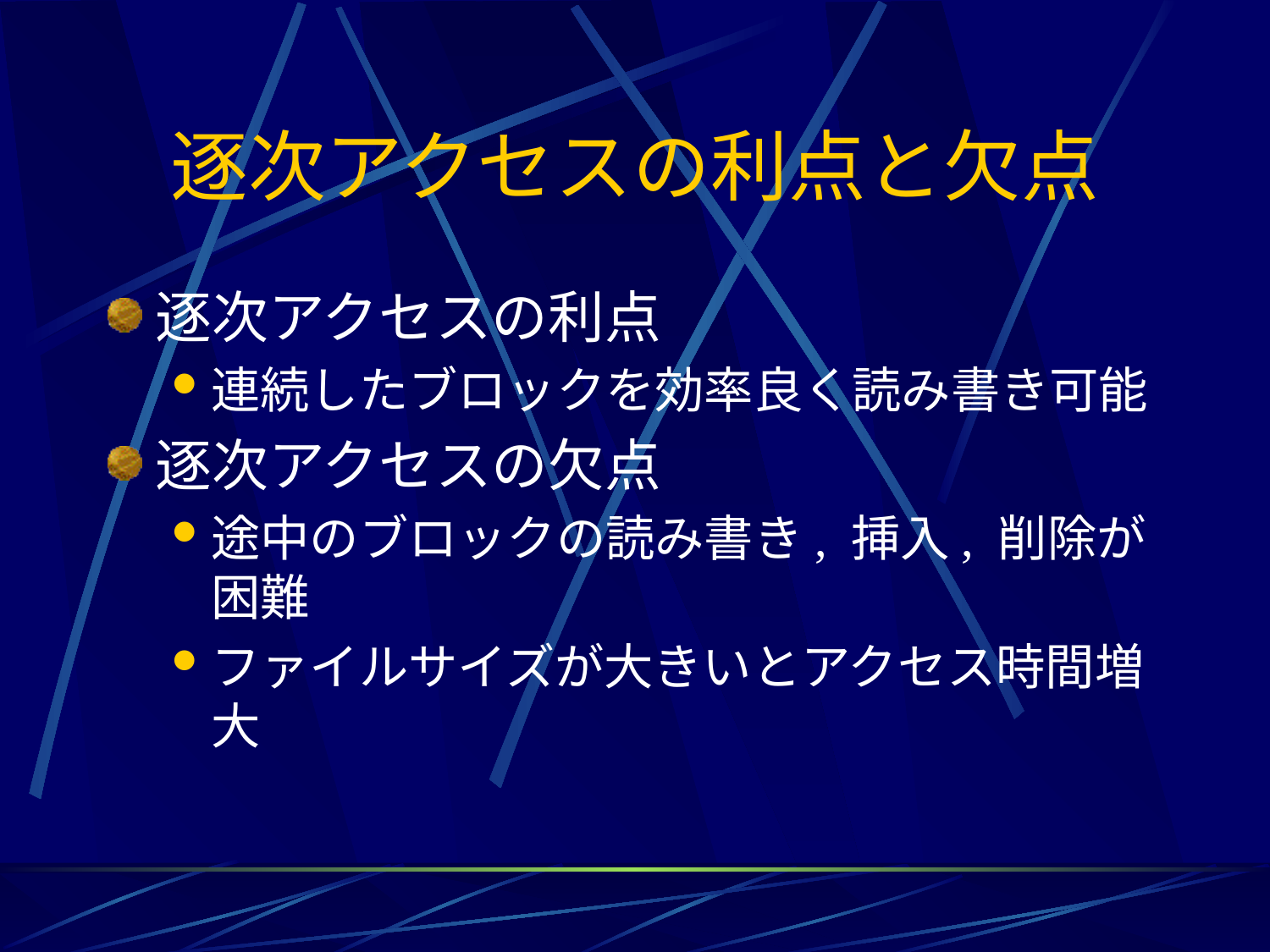

# 逐次アクセスの利点と欠点
逐次アクセスの利点
連続したブロックを効率良く読み書き可能
逐次アクセスの欠点
途中のブロックの読み書き, 挿入, 削除が困難
ファイルサイズが大きいとアクセス時間増大